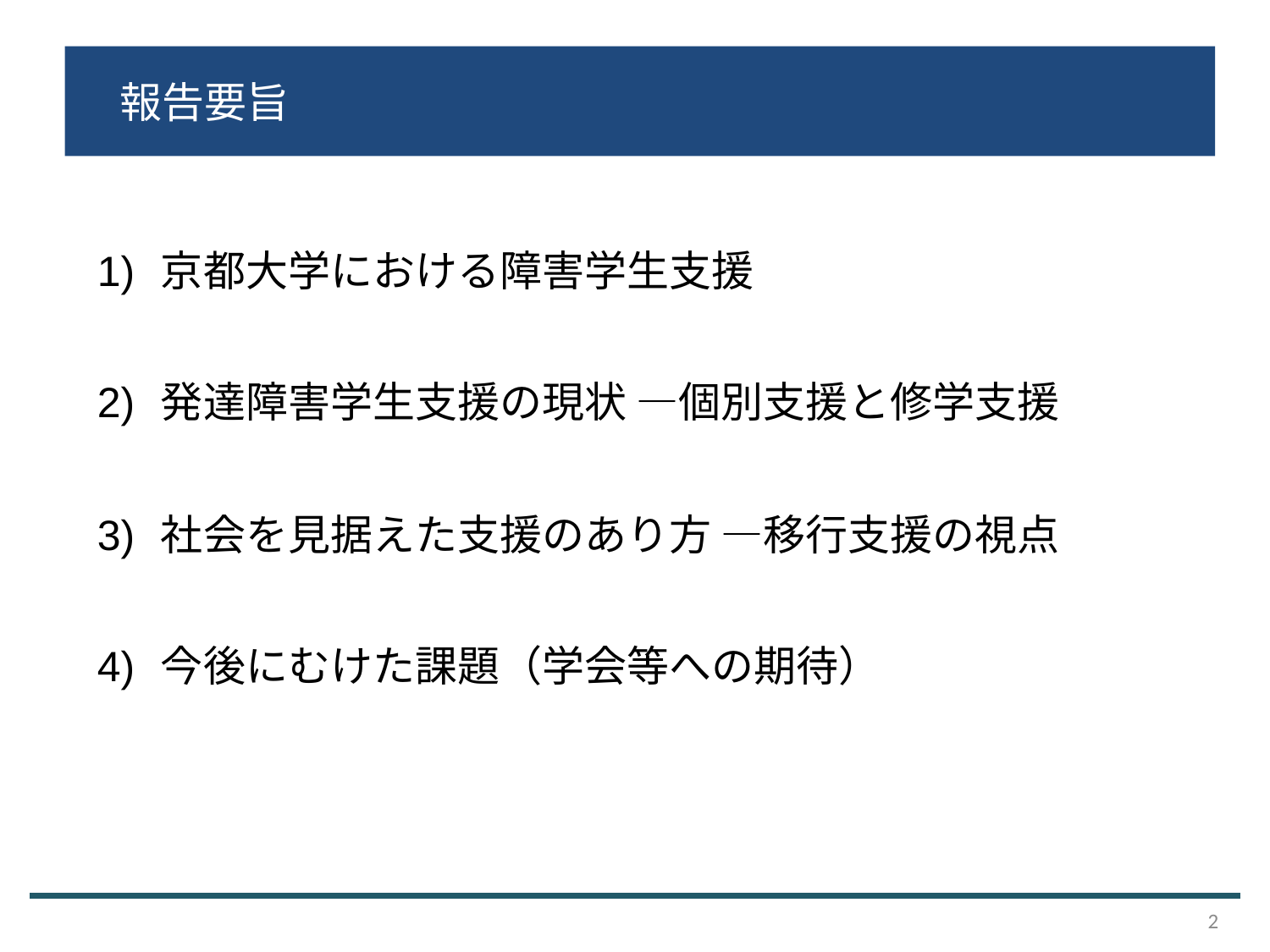

報告要旨
京都大学における障害学生支援

発達障害学生支援の現状 —個別支援と修学支援

社会を見据えた支援のあり方 —移行支援の視点

今後にむけた課題（学会等への期待）

2